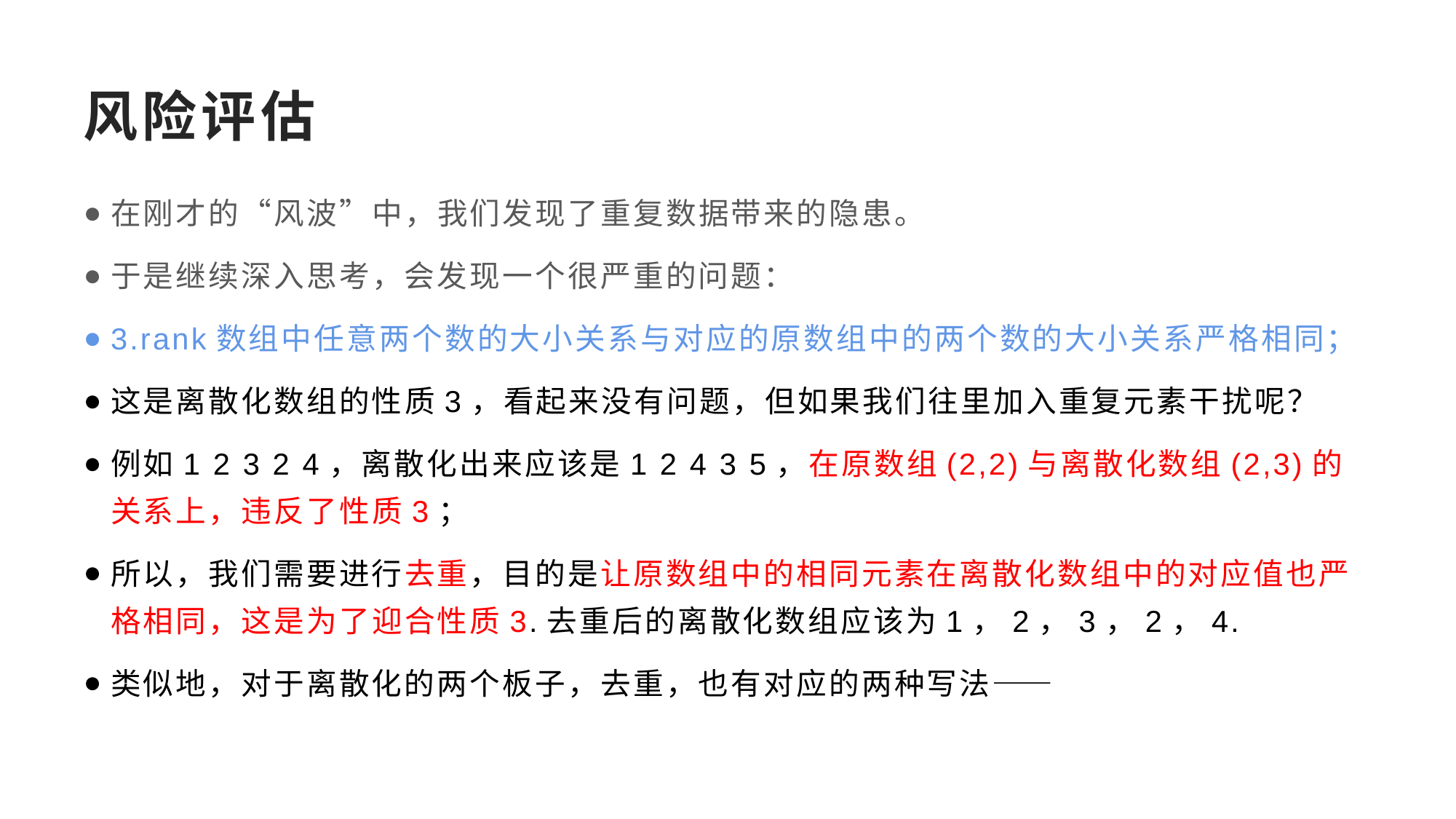

# 风险评估
在刚才的“风波”中，我们发现了重复数据带来的隐患。
于是继续深入思考，会发现一个很严重的问题：
3.rank数组中任意两个数的大小关系与对应的原数组中的两个数的大小关系严格相同；
这是离散化数组的性质3，看起来没有问题，但如果我们往里加入重复元素干扰呢？
例如1 2 3 2 4，离散化出来应该是1 2 4 3 5，在原数组(2,2)与离散化数组(2,3)的关系上，违反了性质3；
所以，我们需要进行去重，目的是让原数组中的相同元素在离散化数组中的对应值也严格相同，这是为了迎合性质3.去重后的离散化数组应该为1，2，3，2，4.
类似地，对于离散化的两个板子，去重，也有对应的两种写法——